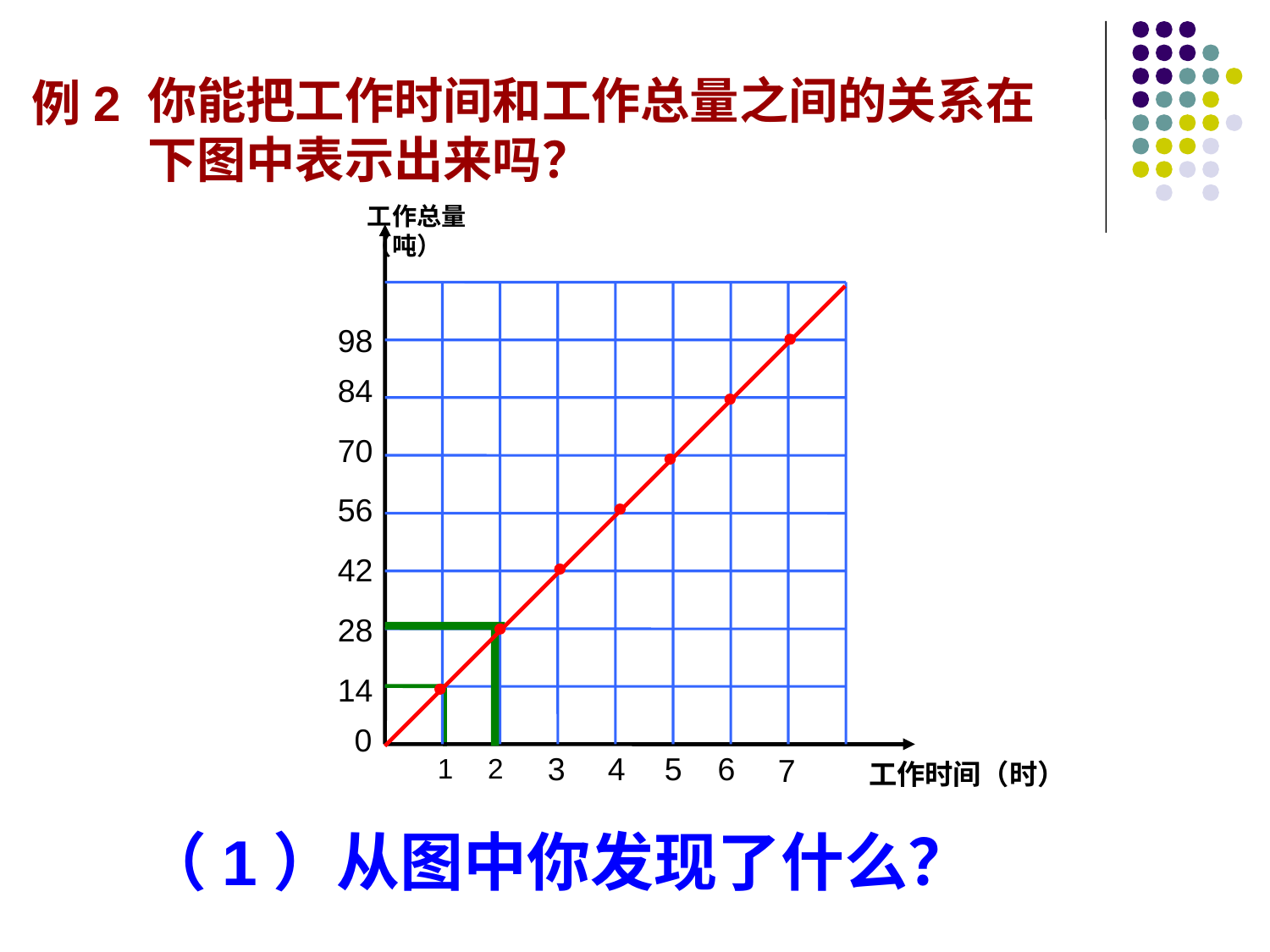

你能把工作时间和工作总量之间的关系在下图中表示出来吗？
例2
工作总量（吨）

98
84
70
56
42
28
14
0
3
4
5
6
1
2
7
工作时间（时）

（1）从图中你发现了什么？